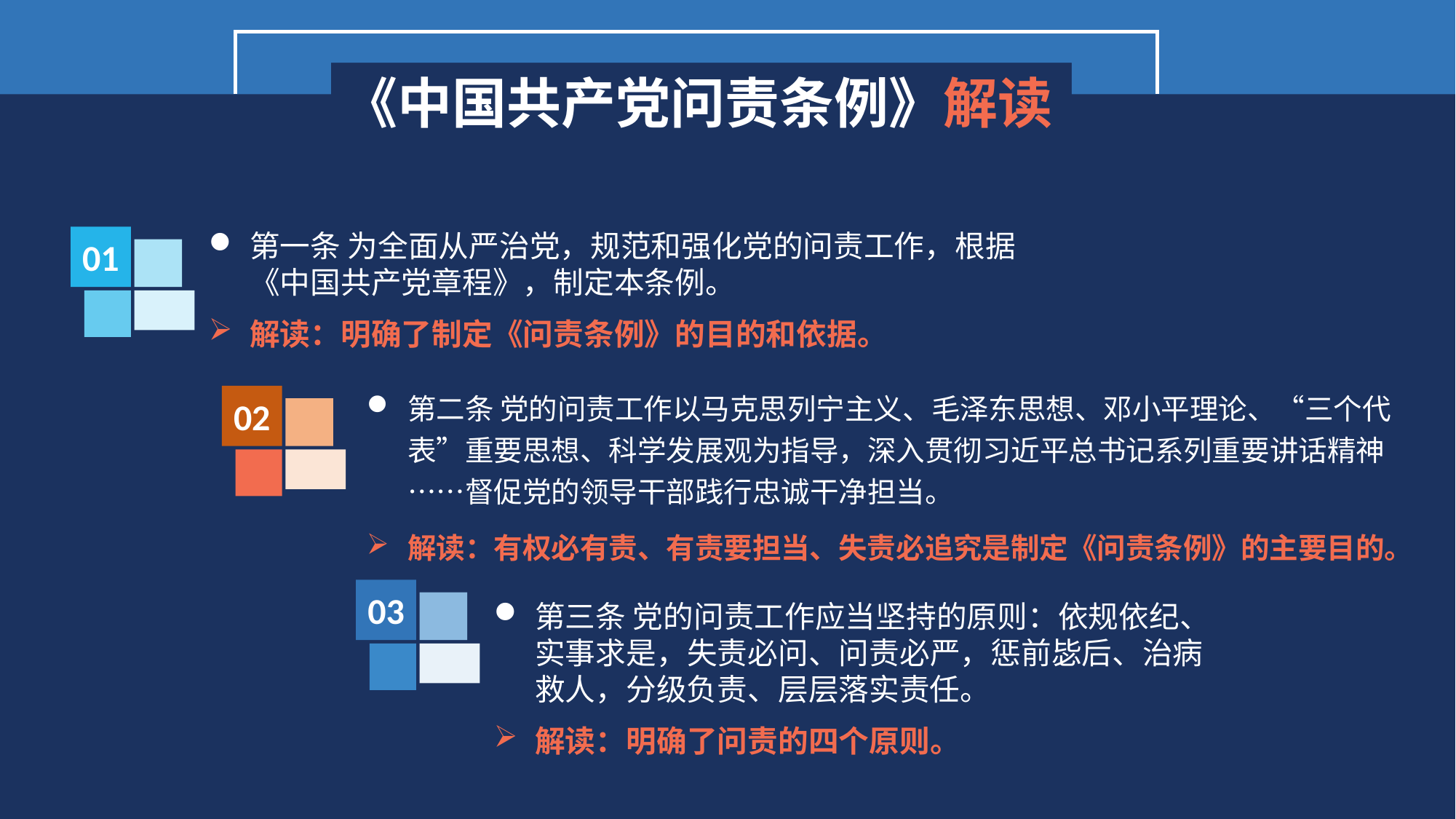

《中国共产党问责条例》解读
第一条 为全面从严治党，规范和强化党的问责工作，根据《中国共产党章程》，制定本条例。
解读：明确了制定《问责条例》的目的和依据。
01

第二条 党的问责工作以马克思列宁主义、毛泽东思想、邓小平理论、“三个代表”重要思想、科学发展观为指导，深入贯彻习近平总书记系列重要讲话精神……督促党的领导干部践行忠诚干净担当。
解读：有权必有责、有责要担当、失责必追究是制定《问责条例》的主要目的。
02

03

第三条 党的问责工作应当坚持的原则：依规依纪、实事求是，失责必问、问责必严，惩前毖后、治病救人，分级负责、层层落实责任。
解读：明确了问责的四个原则。